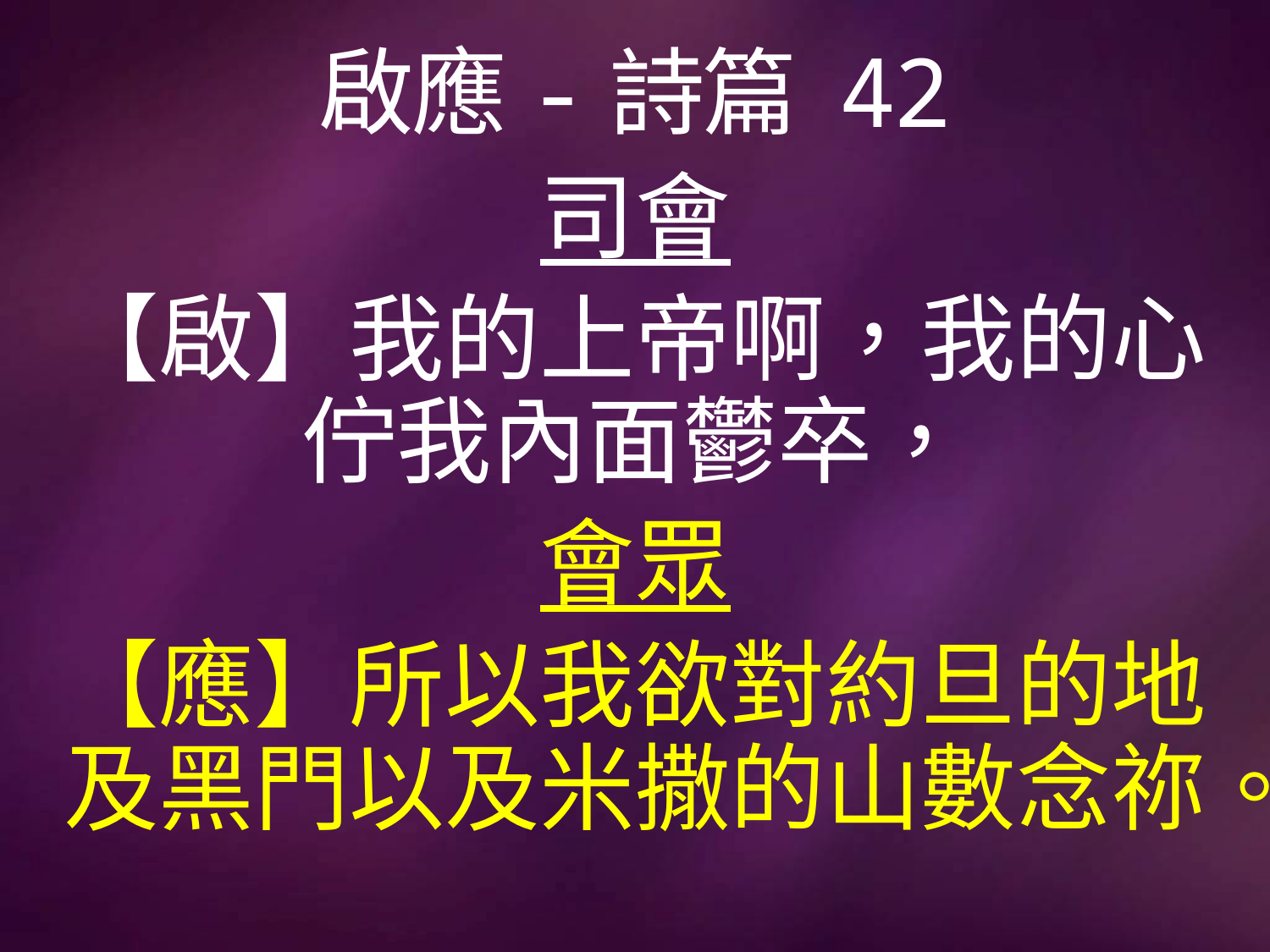

# 啟應-詩篇 42
司會
【啟】我的上帝啊，我的心佇我內面鬱卒，
會眾
【應】所以我欲對約旦的地及黑門以及米撒的山數念祢。